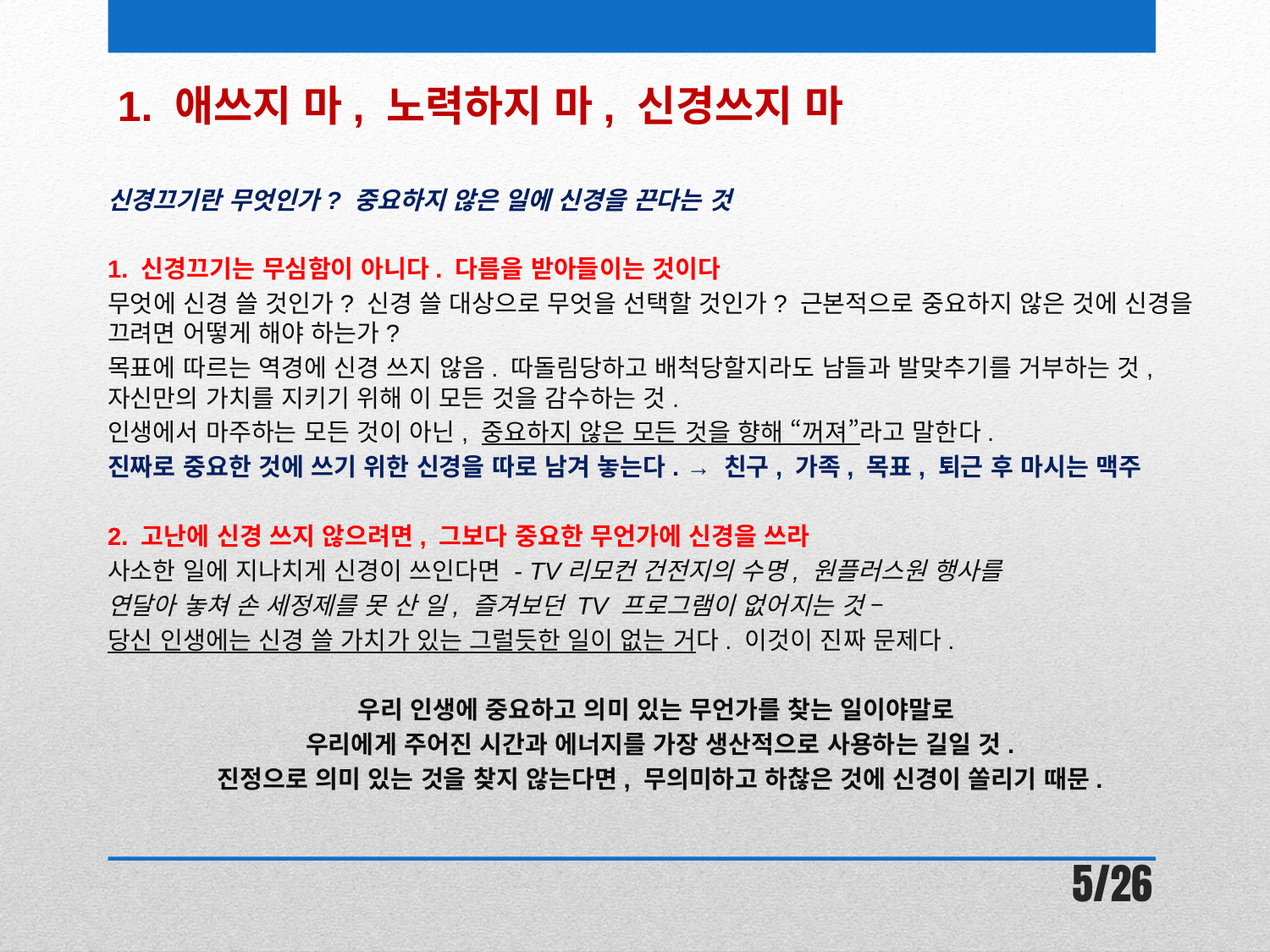

# 1. 애쓰지 마, 노력하지 마, 신경쓰지 마
신경끄기란 무엇인가? 중요하지 않은 일에 신경을 끈다는 것

1. 신경끄기는 무심함이 아니다. 다름을 받아들이는 것이다
무엇에 신경 쓸 것인가? 신경 쓸 대상으로 무엇을 선택할 것인가? 근본적으로 중요하지 않은 것에 신경을 끄려면 어떻게 해야 하는가?
목표에 따르는 역경에 신경 쓰지 않음. 따돌림당하고 배척당할지라도 남들과 발맞추기를 거부하는 것, 자신만의 가치를 지키기 위해 이 모든 것을 감수하는 것.
인생에서 마주하는 모든 것이 아닌, 중요하지 않은 모든 것을 향해 “꺼져”라고 말한다.
진짜로 중요한 것에 쓰기 위한 신경을 따로 남겨 놓는다. → 친구, 가족, 목표, 퇴근 후 마시는 맥주

2. 고난에 신경 쓰지 않으려면, 그보다 중요한 무언가에 신경을 쓰라
사소한 일에 지나치게 신경이 쓰인다면 - TV리모컨 건전지의 수명, 원플러스원 행사를
연달아 놓쳐 손 세정제를 못 산 일, 즐겨보던 TV 프로그램이 없어지는 것 –
당신 인생에는 신경 쓸 가치가 있는 그럴듯한 일이 없는 거다. 이것이 진짜 문제다.

우리 인생에 중요하고 의미 있는 무언가를 찾는 일이야말로
우리에게 주어진 시간과 에너지를 가장 생산적으로 사용하는 길일 것.
진정으로 의미 있는 것을 찾지 않는다면, 무의미하고 하찮은 것에 신경이 쏠리기 때문.

5/26